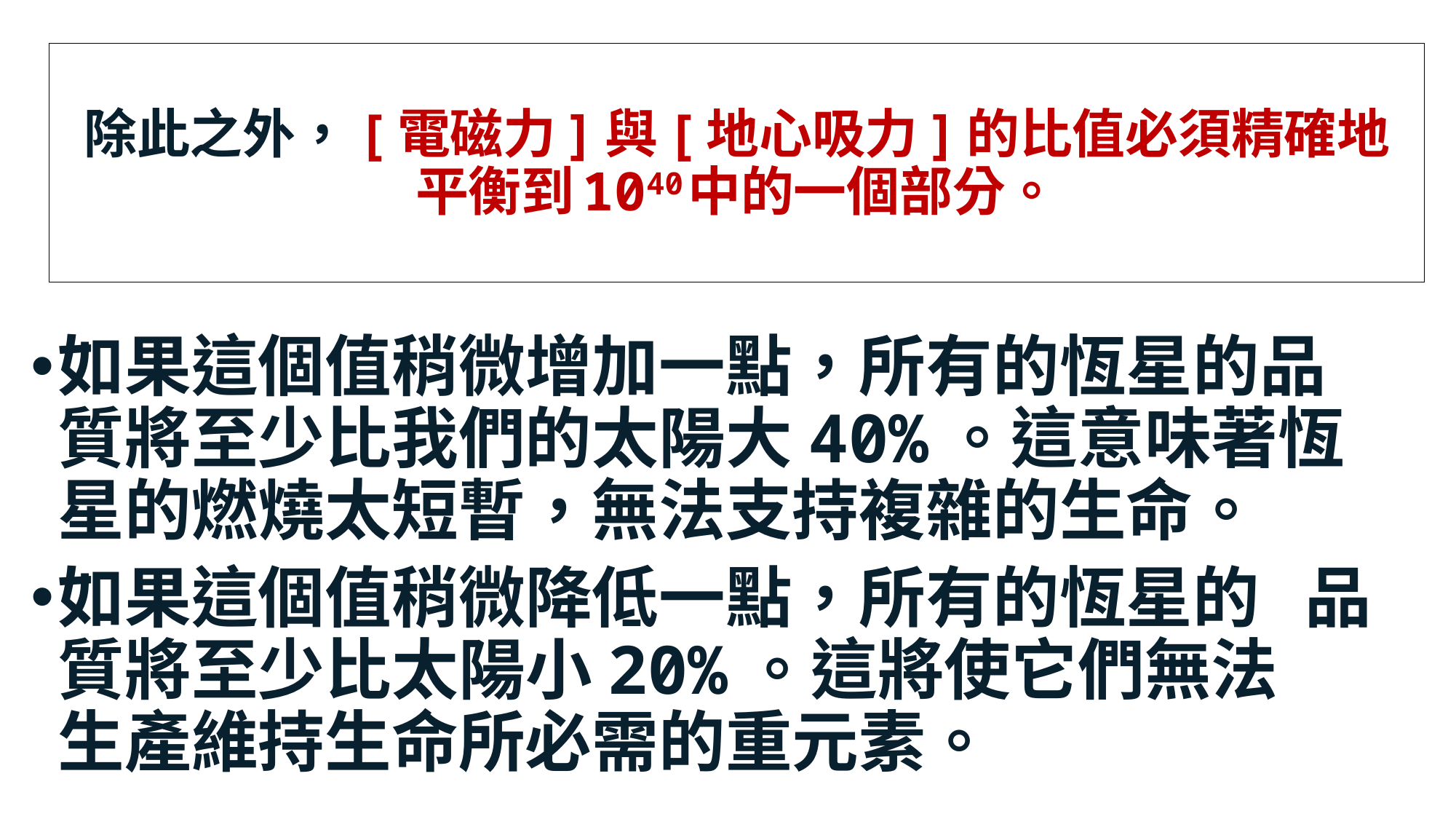

# 除此之外，[電磁力]與[地心吸力]的比值必須精確地平衡到1040中的一個部分。
如果這個值稍微增加一點，所有的恆星的品質將至少比我們的太陽大40%。這意味著恆星的燃燒太短暫，無法支持複雜的生命。
如果這個值稍微降低一點，所有的恆星的   品質將至少比太陽小20%。這將使它們無法    生產維持生命所必需的重元素。